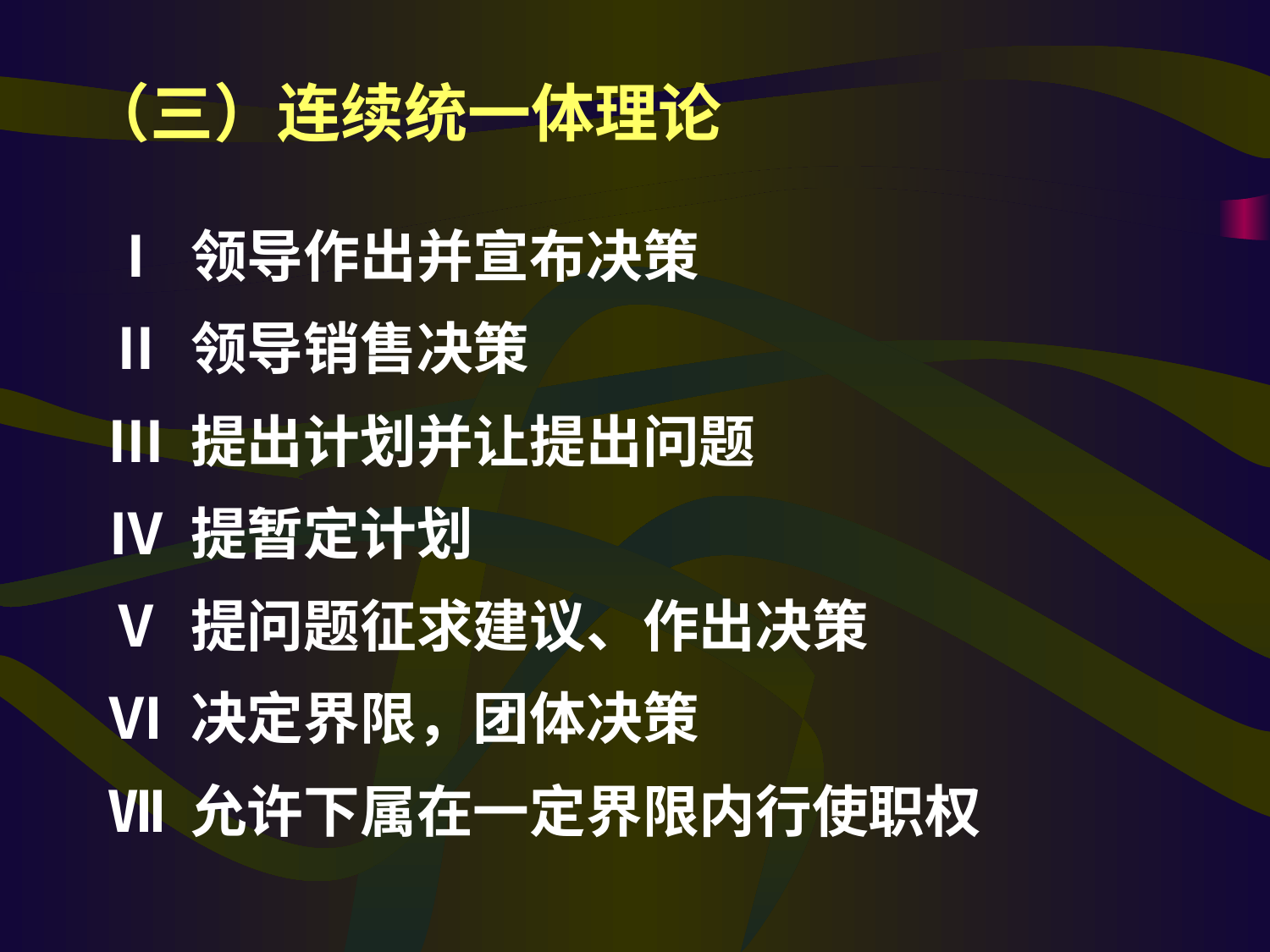

（三）连续统一体理论
Ⅰ 领导作出并宣布决策
Ⅱ 领导销售决策
Ⅲ 提出计划并让提出问题
Ⅳ 提暂定计划
Ⅴ 提问题征求建议、作出决策
Ⅵ 决定界限，团体决策
Ⅶ 允许下属在一定界限内行使职权
#